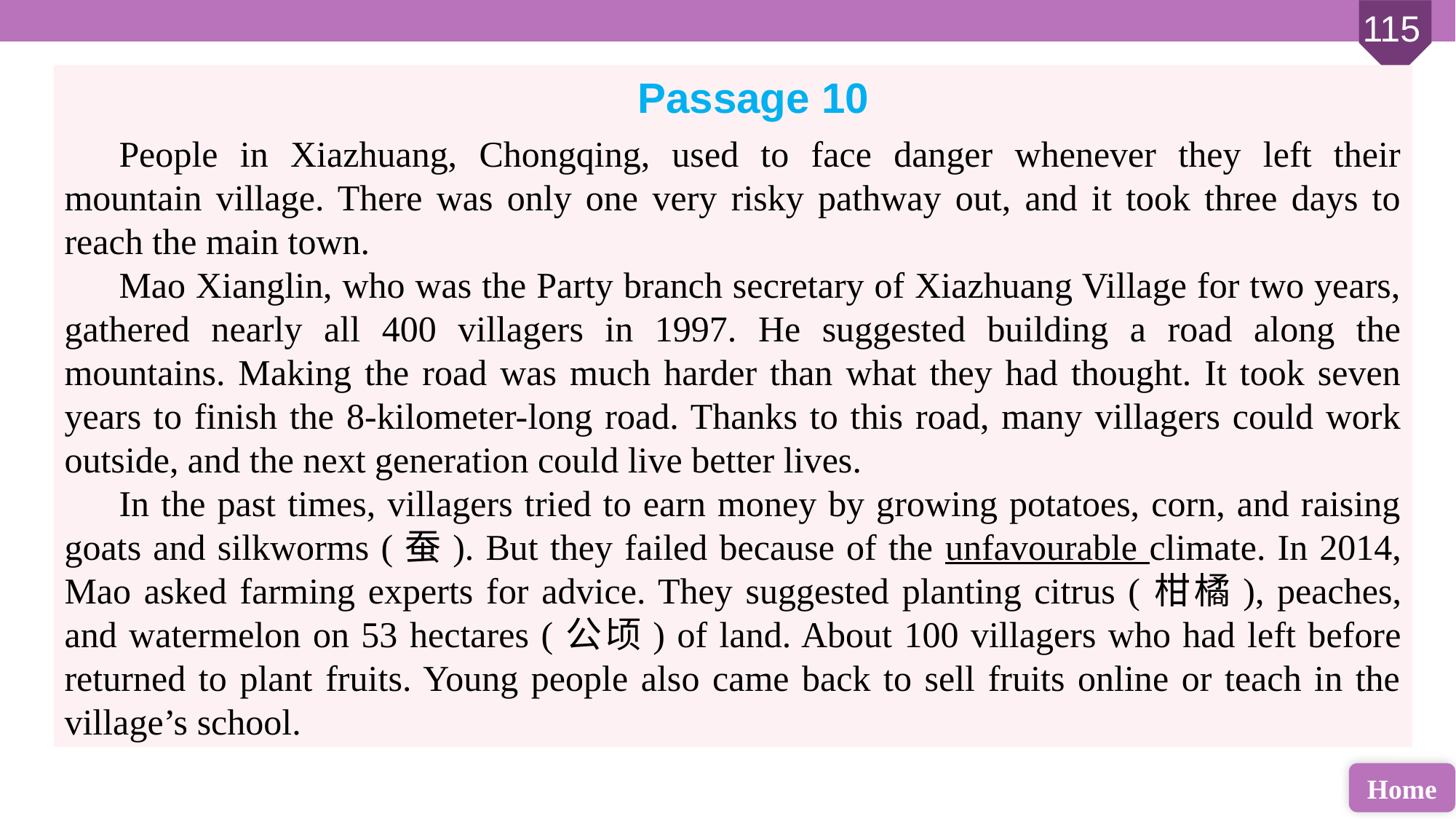

Passage 10
People in Xiazhuang, Chongqing, used to face danger whenever they left their mountain village. There was only one very risky pathway out, and it took three days to reach the main town.
Mao Xianglin, who was the Party branch secretary of Xiazhuang Village for two years, gathered nearly all 400 villagers in 1997. He suggested building a road along the mountains. Making the road was much harder than what they had thought. It took seven years to finish the 8-kilometer-long road. Thanks to this road, many villagers could work outside, and the next generation could live better lives.
In the past times, villagers tried to earn money by growing potatoes, corn, and raising goats and silkworms (蚕). But they failed because of the unfavourable climate. In 2014, Mao asked farming experts for advice. They suggested planting citrus (柑橘), peaches, and watermelon on 53 hectares (公顷) of land. About 100 villagers who had left before returned to plant fruits. Young people also came back to sell fruits online or teach in the village’s school.